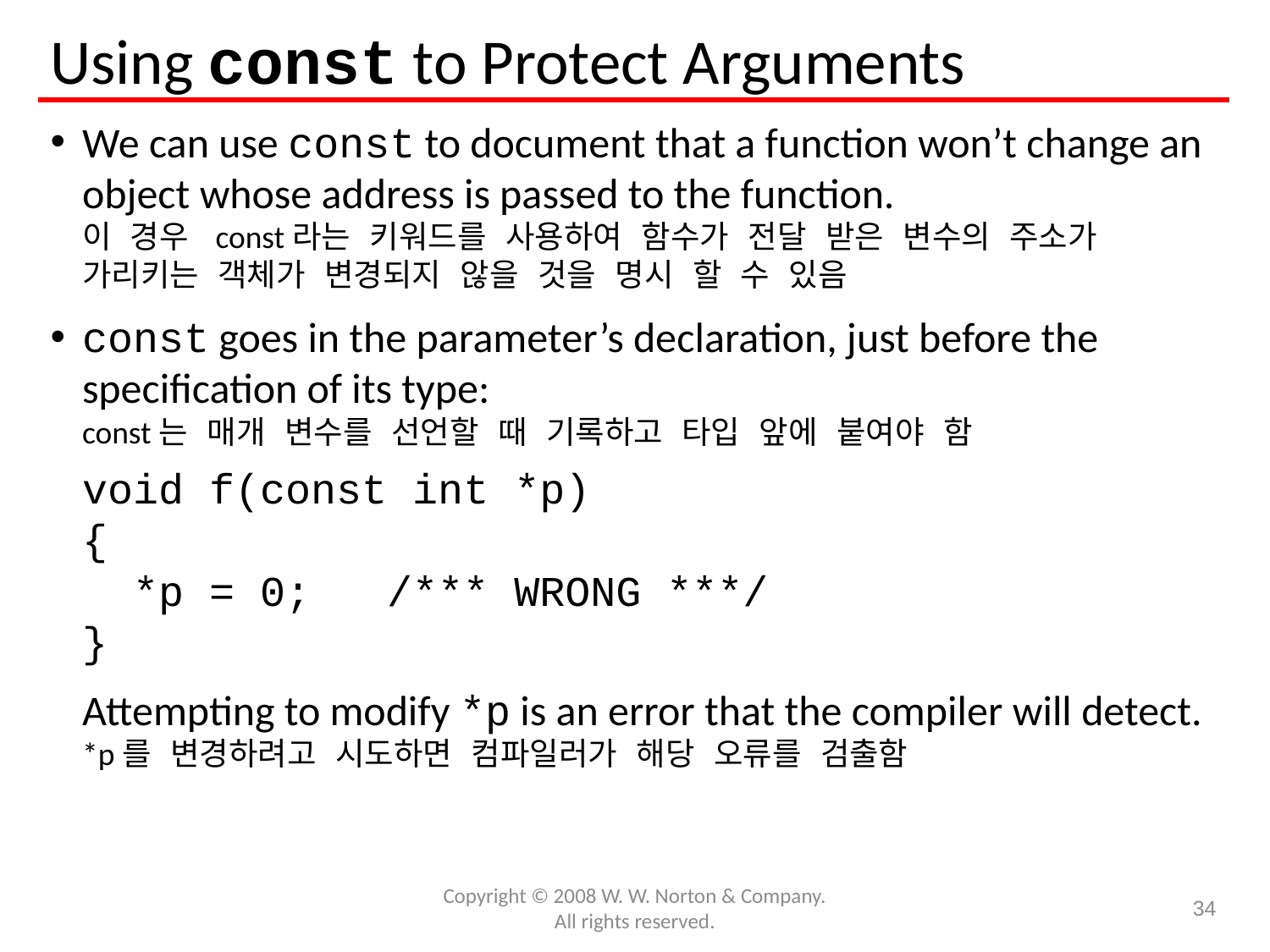

# Using const to Protect Arguments
We can use const to document that a function won’t change an object whose address is passed to the function.
이 경우 const라는 키워드를 사용하여 함수가 전달 받은 변수의 주소가 가리키는 객체가 변경되지 않을 것을 명시 할 수 있음
const goes in the parameter’s declaration, just before the specification of its type:
const는 매개 변수를 선언할 때 기록하고 타입 앞에 붙여야 함
	void f(const int *p)
	{
	  *p = 0;   /*** WRONG ***/
	}
	Attempting to modify *p is an error that the compiler will detect.
*p를 변경하려고 시도하면 컴파일러가 해당 오류를 검출함
Copyright © 2008 W. W. Norton & Company.
All rights reserved.
34